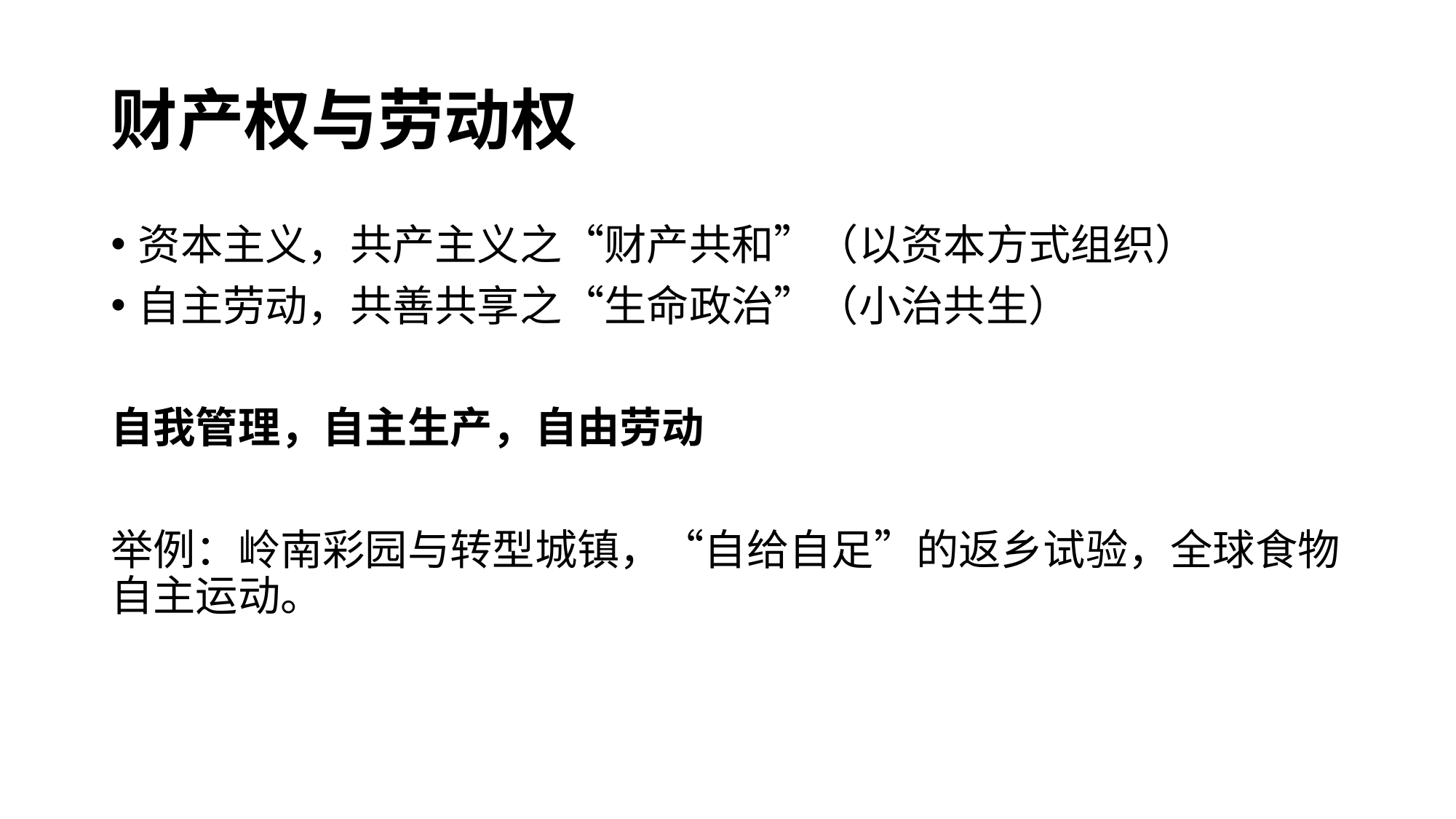

# 财产权与劳动权
资本主义，共产主义之“财产共和”（以资本方式组织）
自主劳动，共善共享之“生命政治”（小治共生）

自我管理，自主生产，自由劳动

举例：岭南彩园与转型城镇，“自给自足”的返乡试验，全球食物自主运动。